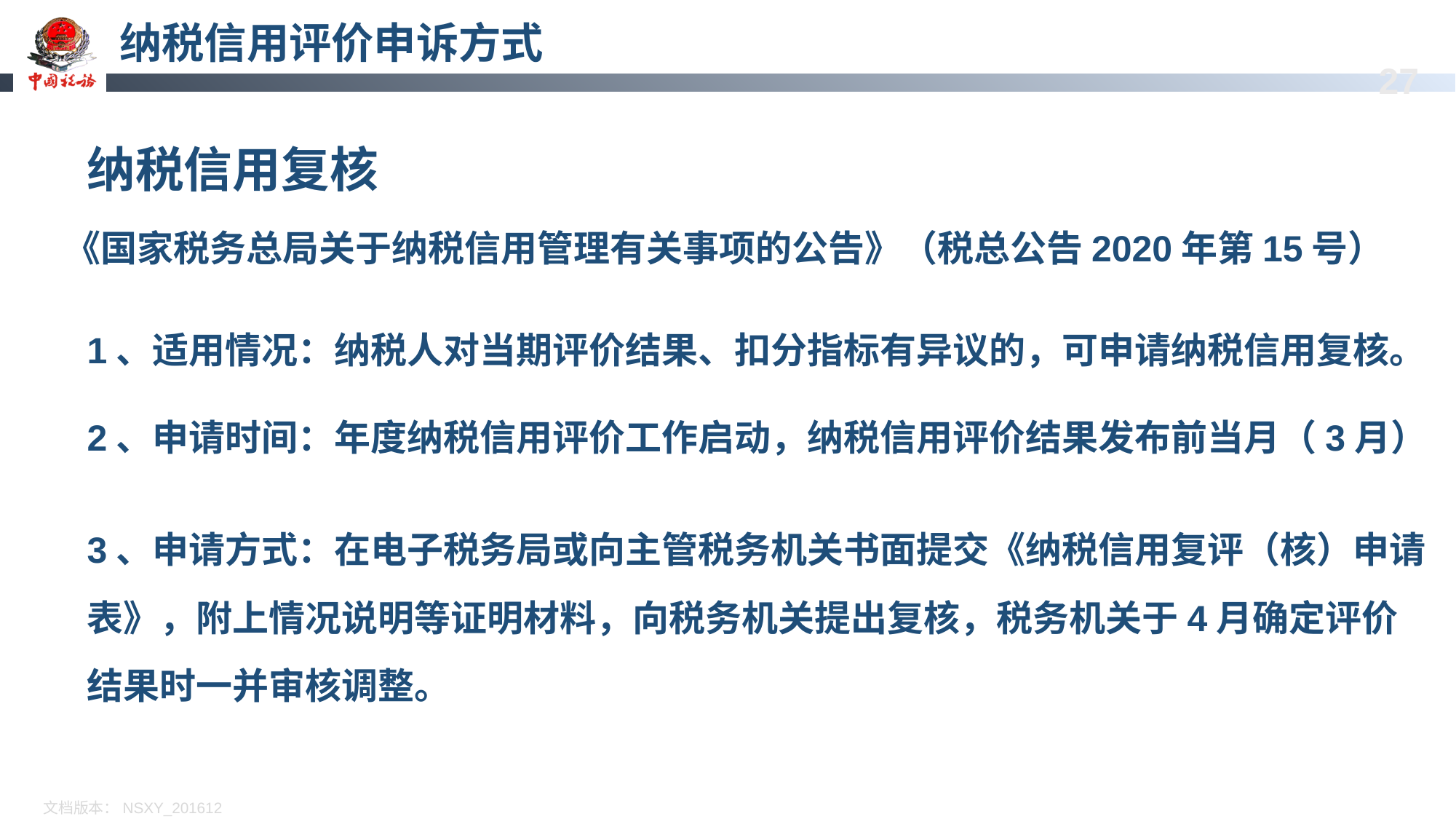

# 纳税信用评价申诉方式
纳税信用复核
《国家税务总局关于纳税信用管理有关事项的公告》（税总公告2020年第15号）
1、适用情况：纳税人对当期评价结果、扣分指标有异议的，可申请纳税信用复核。

2、申请时间：年度纳税信用评价工作启动，纳税信用评价结果发布前当月（3月）

3、申请方式：在电子税务局或向主管税务机关书面提交《纳税信用复评（核）申请表》，附上情况说明等证明材料，向税务机关提出复核，税务机关于4月确定评价结果时一并审核调整。